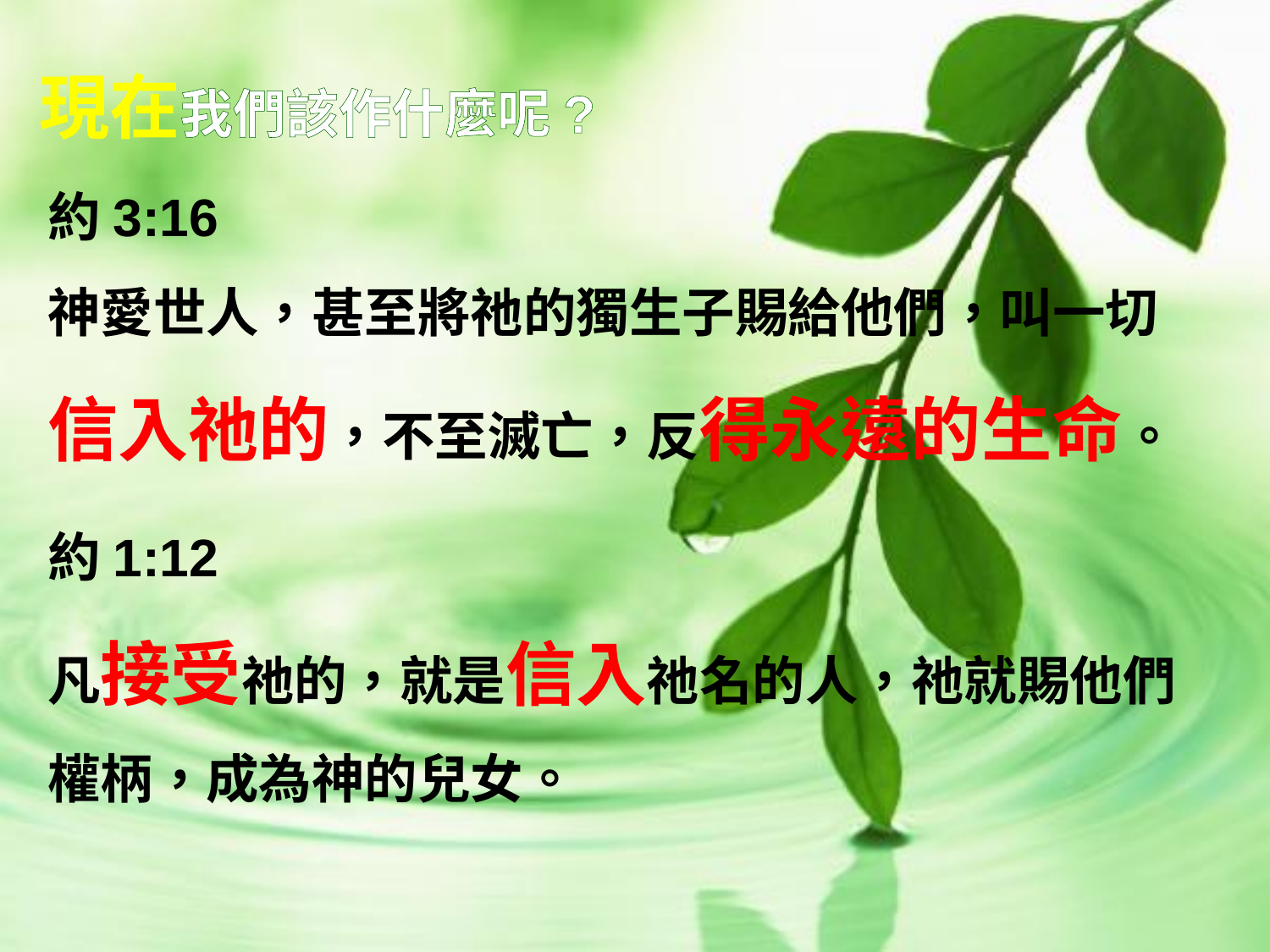

現在我們該作什麼呢?
約3:16
神愛世人，甚至將祂的獨生子賜給他們，叫一切信入祂的，不至滅亡，反得永遠的生命。
約1:12
凡接受祂的，就是信入祂名的人，祂就賜他們權柄，成為神的兒女。